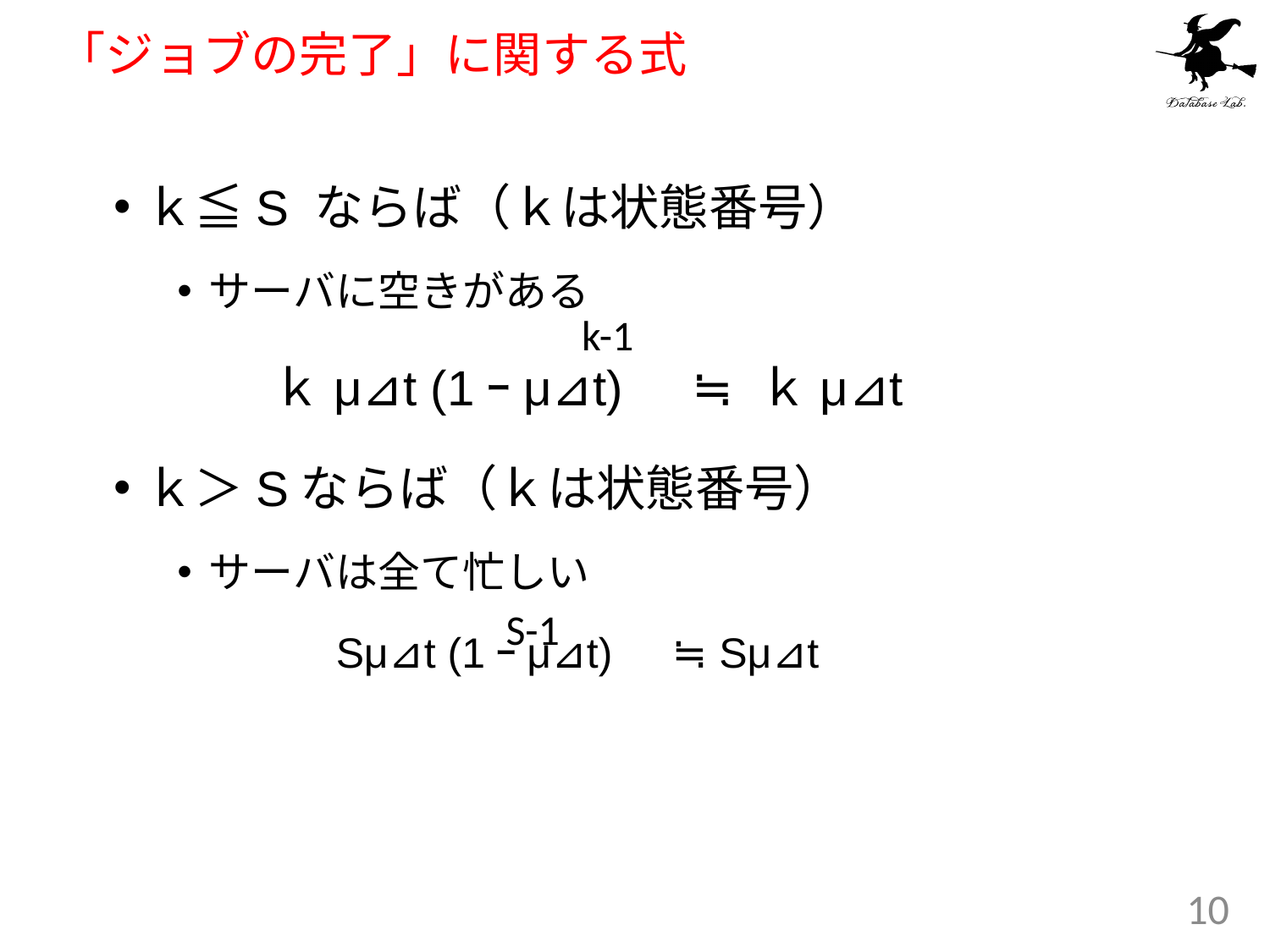

# 「ジョブの完了」に関する式
ｋ≦S ならば（ｋは状態番号）
サーバに空きがある
		ｋμ⊿t (1ｰμ⊿t)     ≒ ｋμ⊿t
ｋ＞Sならば（ｋは状態番号）
サーバは全て忙しい
		Sμ⊿t (1ｰμ⊿t)     ≒ Sμ⊿t

k-1
S-1
10